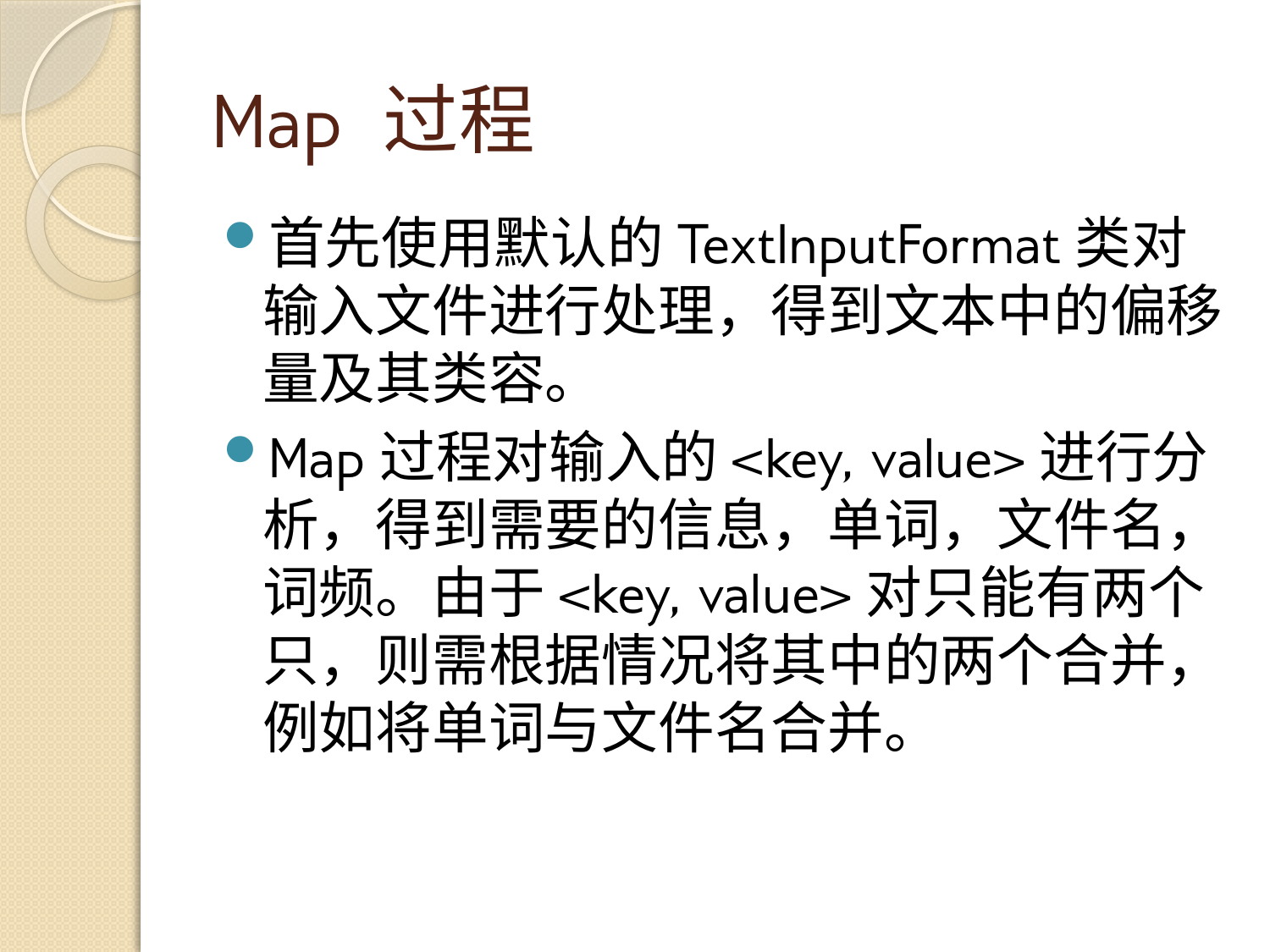

# Map 过程
首先使用默认的TextInputFormat类对输入文件进行处理，得到文本中的偏移量及其类容。
Map过程对输入的<key, value>进行分析，得到需要的信息，单词，文件名，词频。由于<key, value>对只能有两个只，则需根据情况将其中的两个合并，例如将单词与文件名合并。